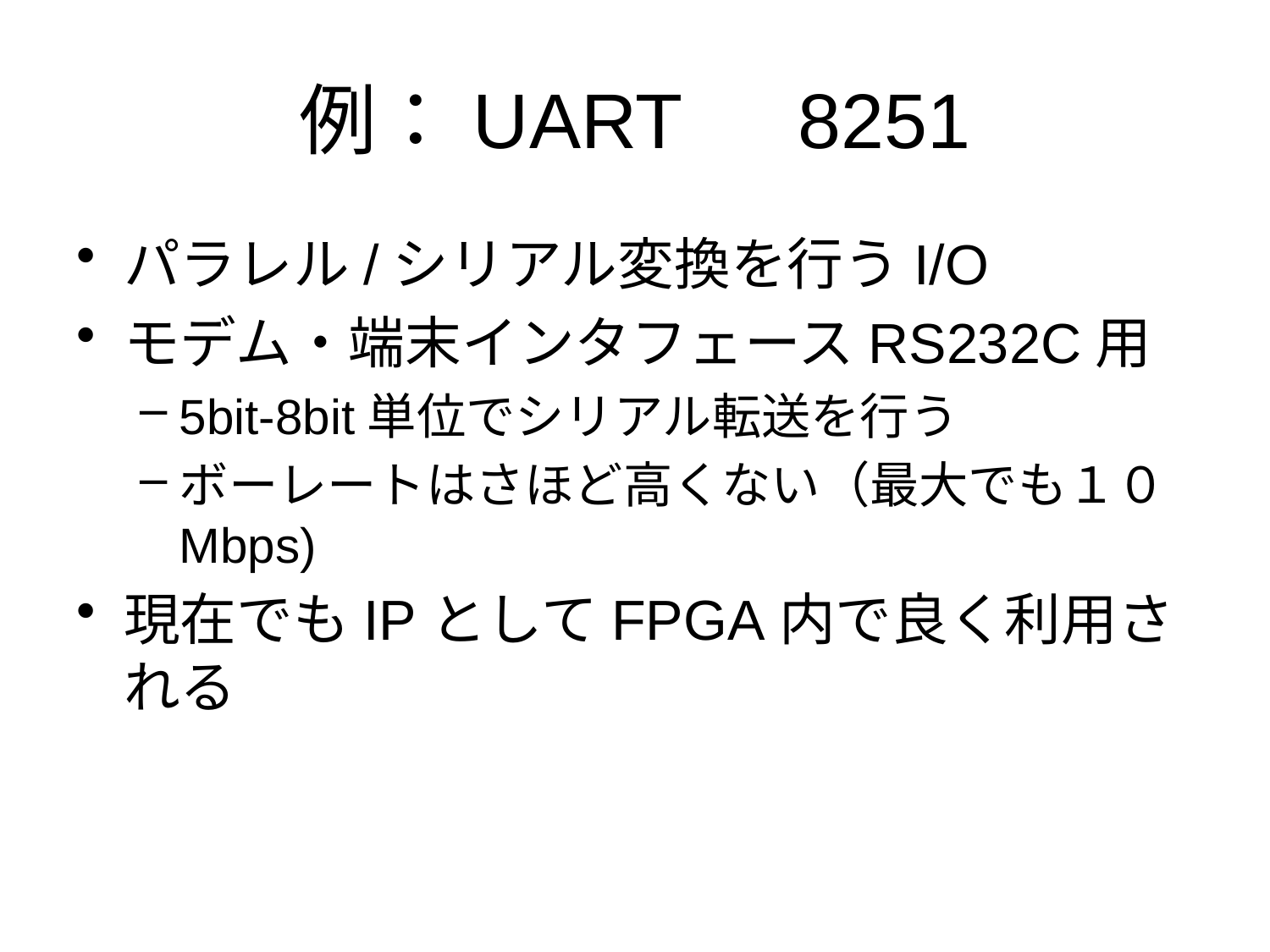

# 例：UART　8251
パラレル/シリアル変換を行うI/O
モデム・端末インタフェースRS232C用
5bit-8bit単位でシリアル転送を行う
ボーレートはさほど高くない（最大でも１０Mbps)
現在でもIPとしてFPGA内で良く利用される